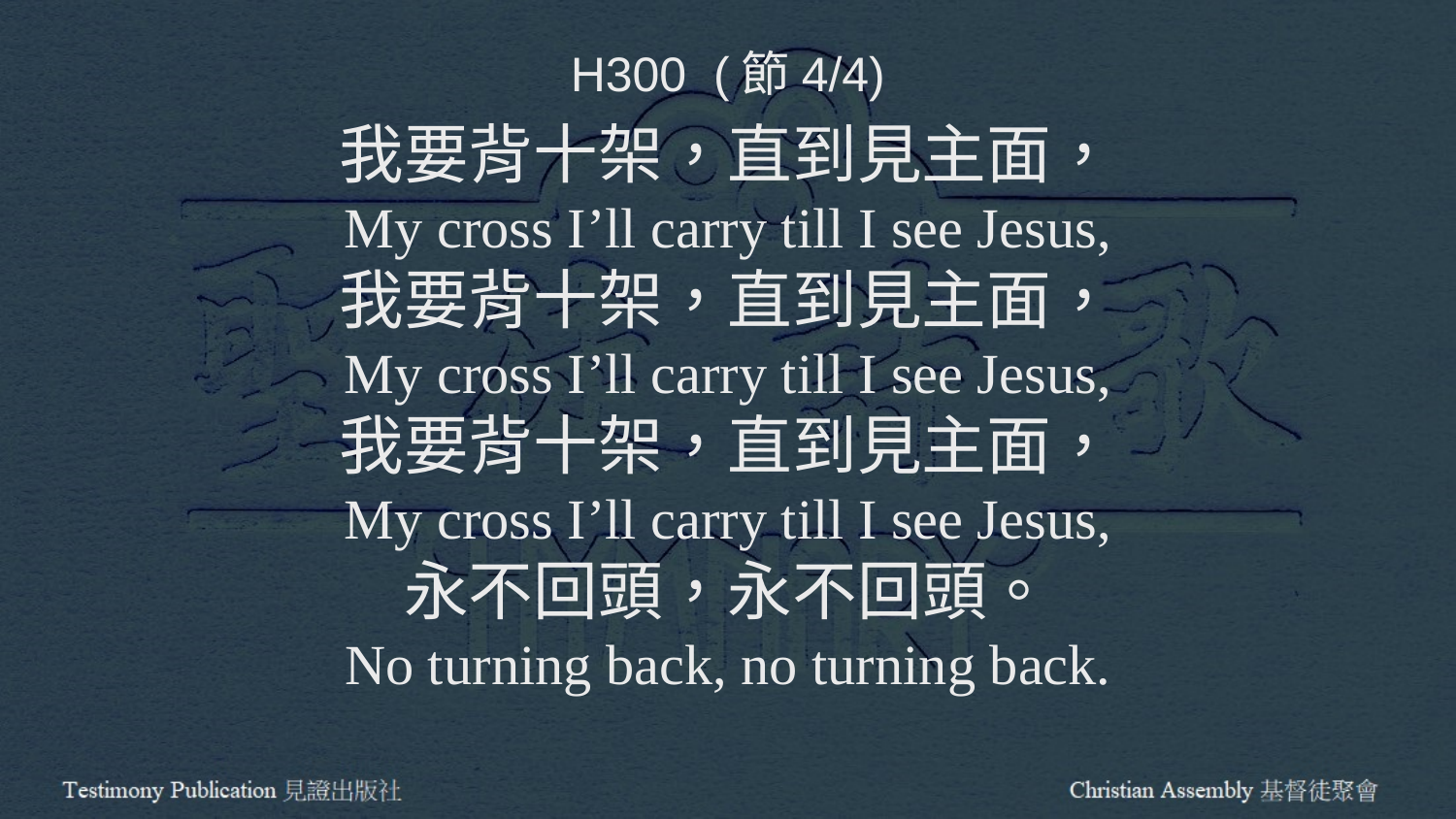

H300  (節4/4)
我要背十架，直到見主面，
My cross I’ll carry till I see Jesus,
我要背十架，直到見主面，
My cross I’ll carry till I see Jesus,
我要背十架，直到見主面，
My cross I’ll carry till I see Jesus,
永不回頭，永不回頭。
No turning back, no turning back.